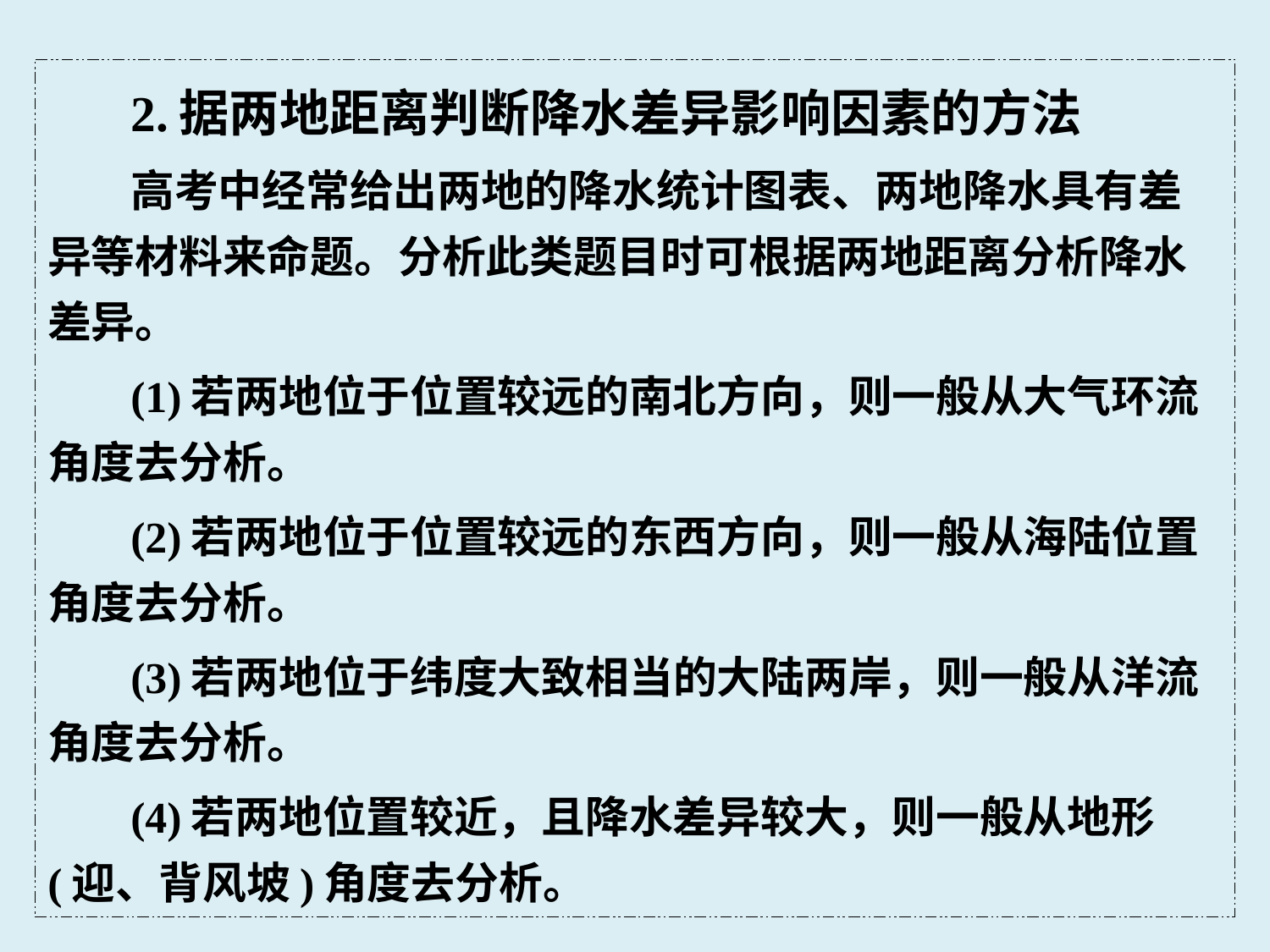

2.据两地距离判断降水差异影响因素的方法
高考中经常给出两地的降水统计图表、两地降水具有差异等材料来命题。分析此类题目时可根据两地距离分析降水差异。
(1)若两地位于位置较远的南北方向，则一般从大气环流角度去分析。
(2)若两地位于位置较远的东西方向，则一般从海陆位置角度去分析。
(3)若两地位于纬度大致相当的大陆两岸，则一般从洋流角度去分析。
(4)若两地位置较近，且降水差异较大，则一般从地形(迎、背风坡)角度去分析。